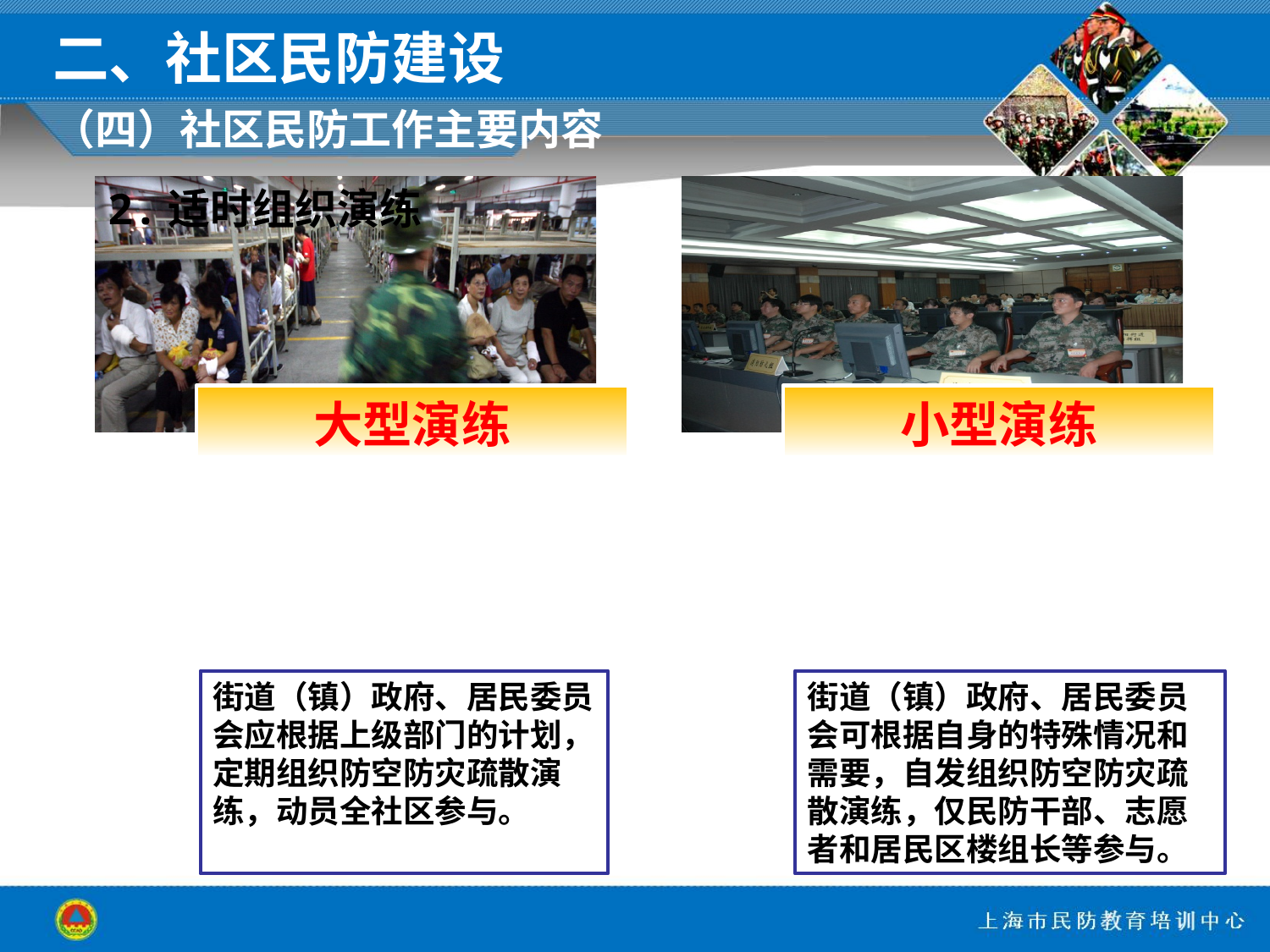

二、社区民防建设
（四）社区民防工作主要内容
2.适时组织演练
小型演练
大型演练
街道（镇）政府、居民委员会应根据上级部门的计划，定期组织防空防灾疏散演练，动员全社区参与。

街道（镇）政府、居民委员会可根据自身的特殊情况和需要，自发组织防空防灾疏散演练，仅民防干部、志愿者和居民区楼组长等参与。